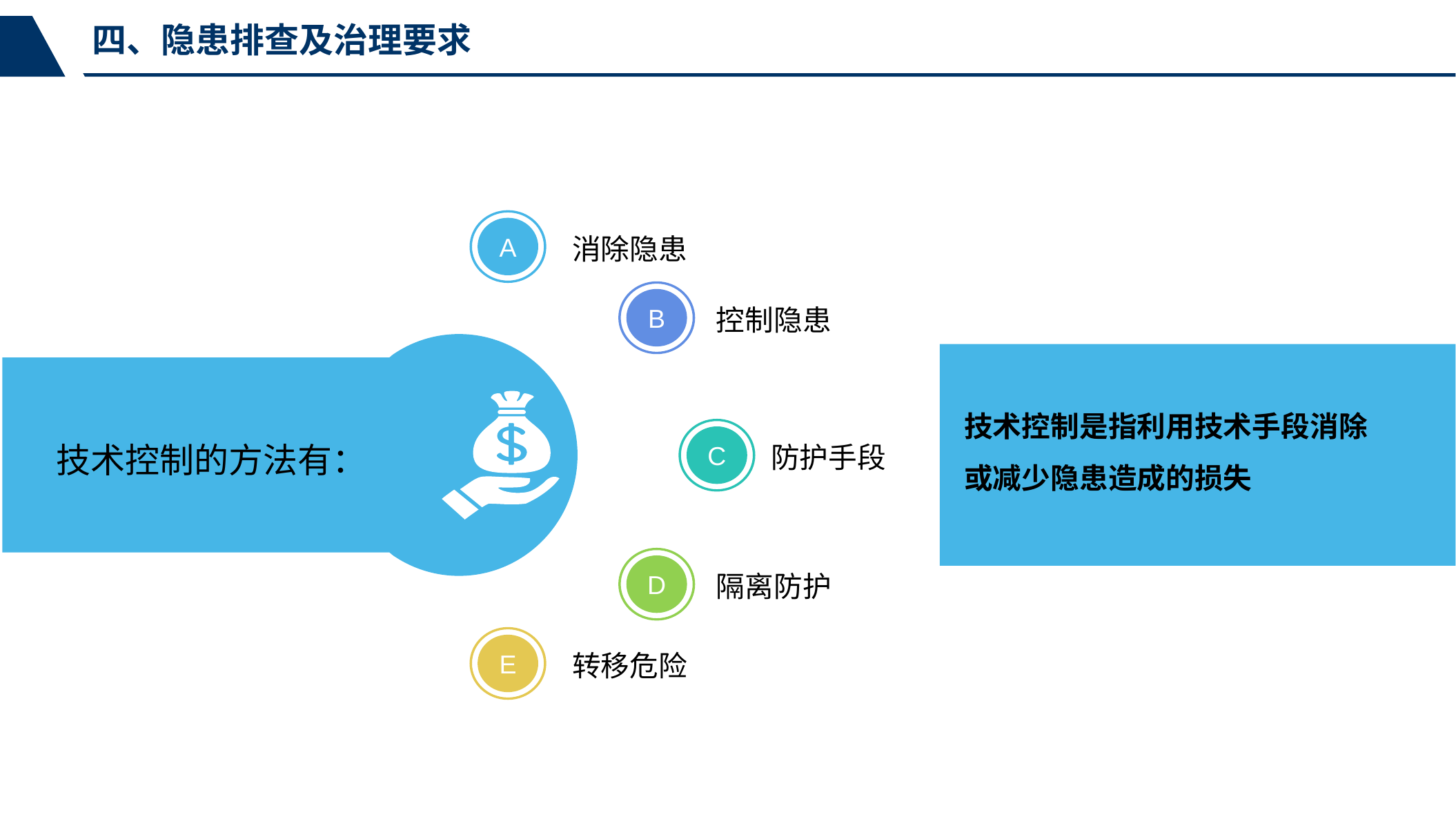

四、隐患排查及治理要求

A
消除隐患
B
控制隐患
技术控制的方法有：

技术控制是指利用技术手段消除或减少隐患造成的损失
C
防护手段
D
隔离防护
E
转移危险